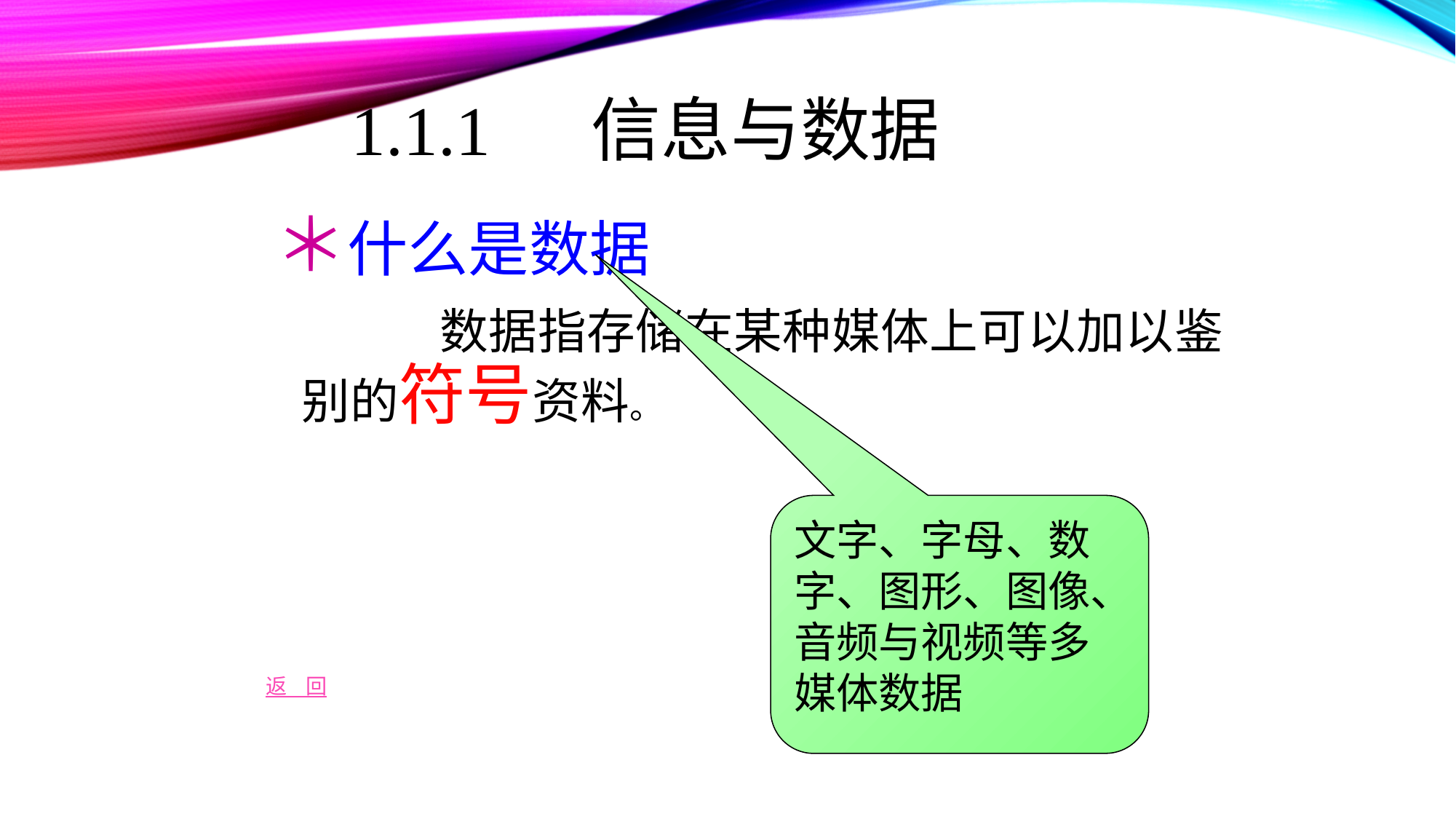

1.1.1  信息与数据
#
＊什么是数据
            数据指存储在某种媒体上可以加以鉴别的符号资料。

文字、字母、数字、图形、图像、音频与视频等多媒体数据

返    回